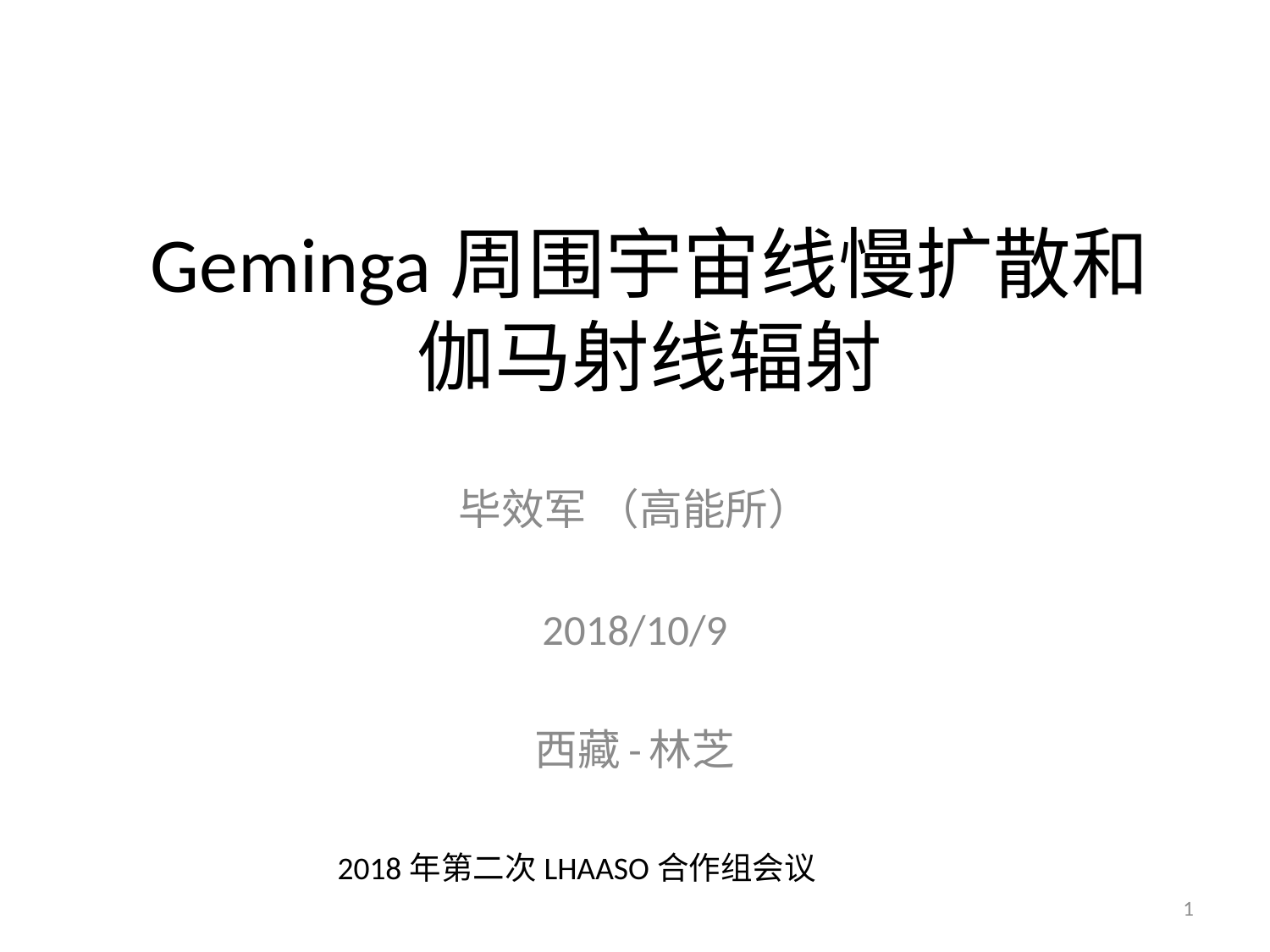

# Geminga周围宇宙线慢扩散和伽马射线辐射
毕效军 （高能所）

2018/10/9

西藏-林芝
2018年第二次LHAASO合作组会议
1